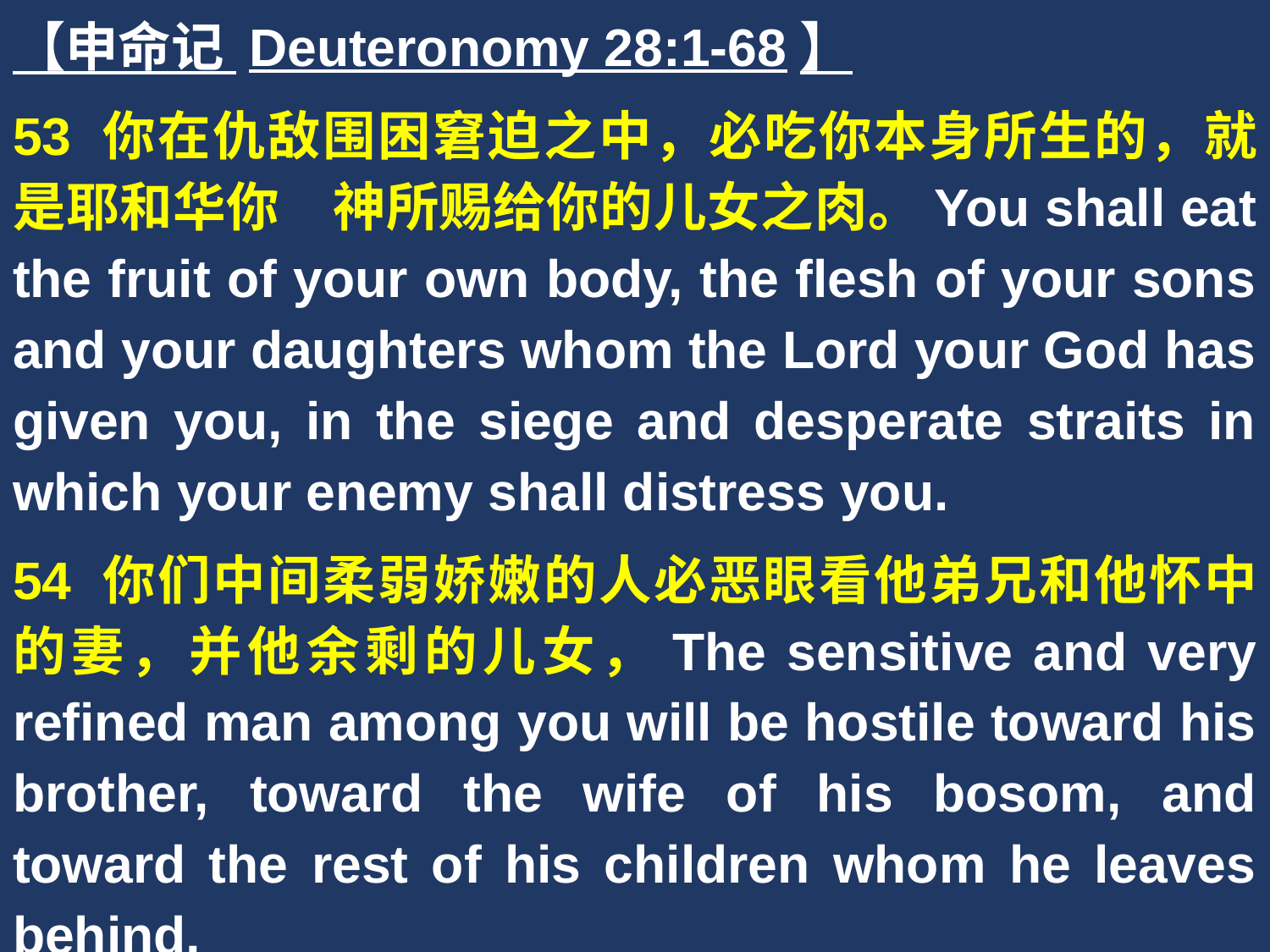

【申命记 Deuteronomy 28:1-68】
53 你在仇敌围困窘迫之中，必吃你本身所生的，就是耶和华你　神所赐给你的儿女之肉。You shall eat the fruit of your own body, the flesh of your sons and your daughters whom the Lord your God has given you, in the siege and desperate straits in which your enemy shall distress you.
54 你们中间柔弱娇嫩的人必恶眼看他弟兄和他怀中的妻，并他余剩的儿女，The sensitive and very refined man among you will be hostile toward his brother, toward the wife of his bosom, and toward the rest of his children whom he leaves behind,